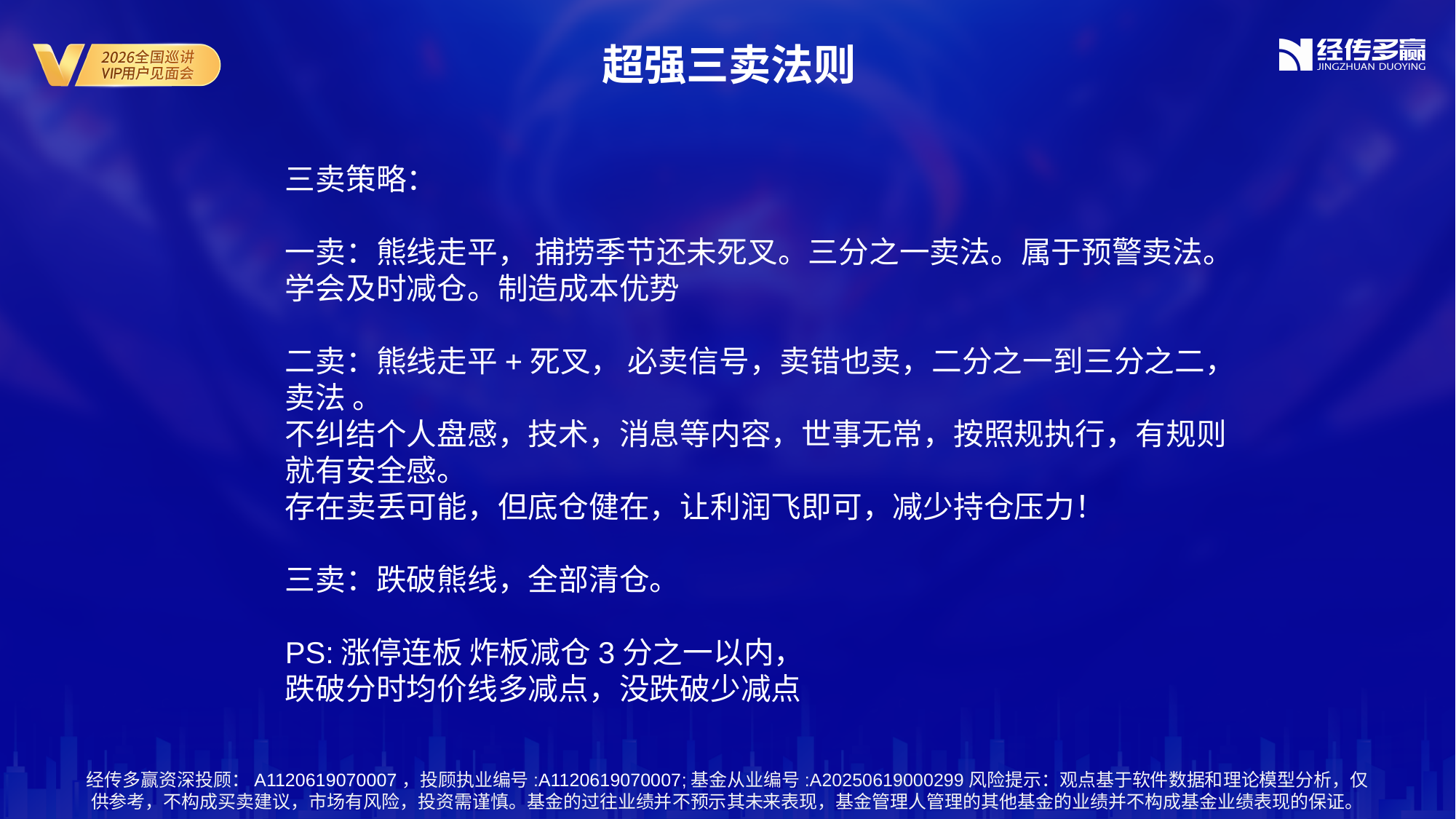

超强三卖法则
三卖策略：

一卖：熊线走平， 捕捞季节还未死叉。三分之一卖法。属于预警卖法。
学会及时减仓。制造成本优势

二卖：熊线走平+死叉， 必卖信号，卖错也卖，二分之一到三分之二，卖法 。
不纠结个人盘感，技术，消息等内容，世事无常，按照规执行，有规则就有安全感。
存在卖丢可能，但底仓健在，让利润飞即可，减少持仓压力！

三卖：跌破熊线，全部清仓。

PS:涨停连板 炸板减仓3分之一以内，
跌破分时均价线多减点，没跌破少减点
经传多赢资深投顾：A1120619070007，投顾执业编号:A1120619070007;基金从业编号:A20250619000299风险提示：观点基于软件数据和理论模型分析，仅供参考，不构成买卖建议，市场有风险，投资需谨慎。基金的过往业绩并不预示其未来表现，基金管理人管理的其他基金的业绩并不构成基金业绩表现的保证。